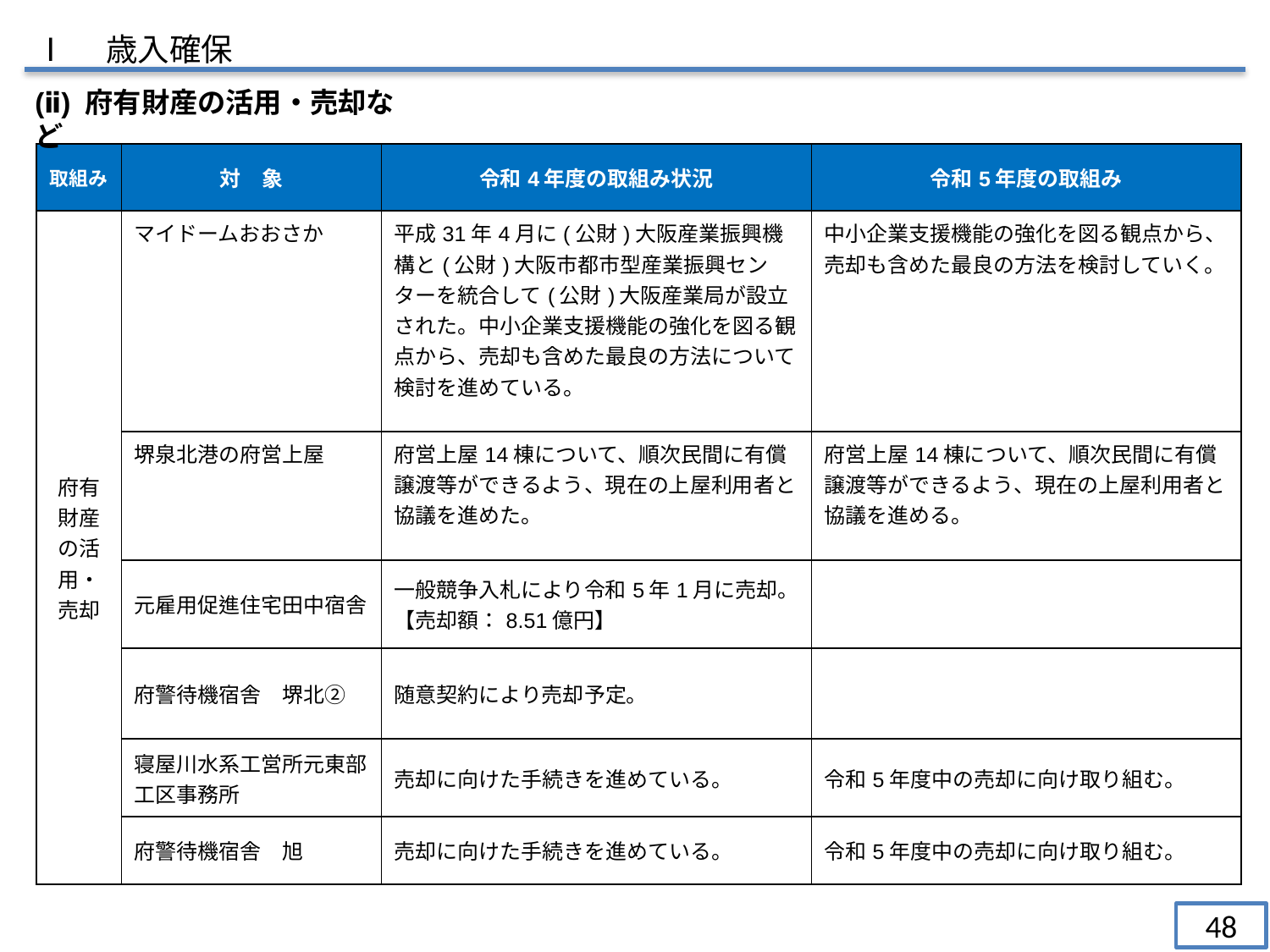

Ⅰ　歳入確保
(ⅱ) 府有財産の活用・売却など
| 取組み | 対　象 | 令和4年度の取組み状況 | 令和5年度の取組み |
| --- | --- | --- | --- |
| 府有財産の活用・売却 | マイドームおおさか | 平成31年4月に(公財)大阪産業振興機構と(公財)大阪市都市型産業振興センターを統合して(公財)大阪産業局が設立された。中小企業支援機能の強化を図る観点から、売却も含めた最良の方法について検討を進めている。 | 中小企業支援機能の強化を図る観点から、売却も含めた最良の方法を検討していく。 |
|  | 堺泉北港の府営上屋 | 府営上屋14棟について、順次民間に有償譲渡等ができるよう、現在の上屋利用者と協議を進めた。 | 府営上屋14棟について、順次民間に有償譲渡等ができるよう、現在の上屋利用者と協議を進める。 |
|  | 元雇用促進住宅田中宿舎 | 一般競争入札により令和5年1月に売却。 【売却額：8.51億円】 |  |
|  | 府警待機宿舎　堺北② | 随意契約により売却予定。 |  |
|  | 寝屋川水系工営所元東部工区事務所 | 売却に向けた手続きを進めている。 | 令和5年度中の売却に向け取り組む。 |
|  | 府警待機宿舎　旭 | 売却に向けた手続きを進めている。 | 令和5年度中の売却に向け取り組む。 |
48